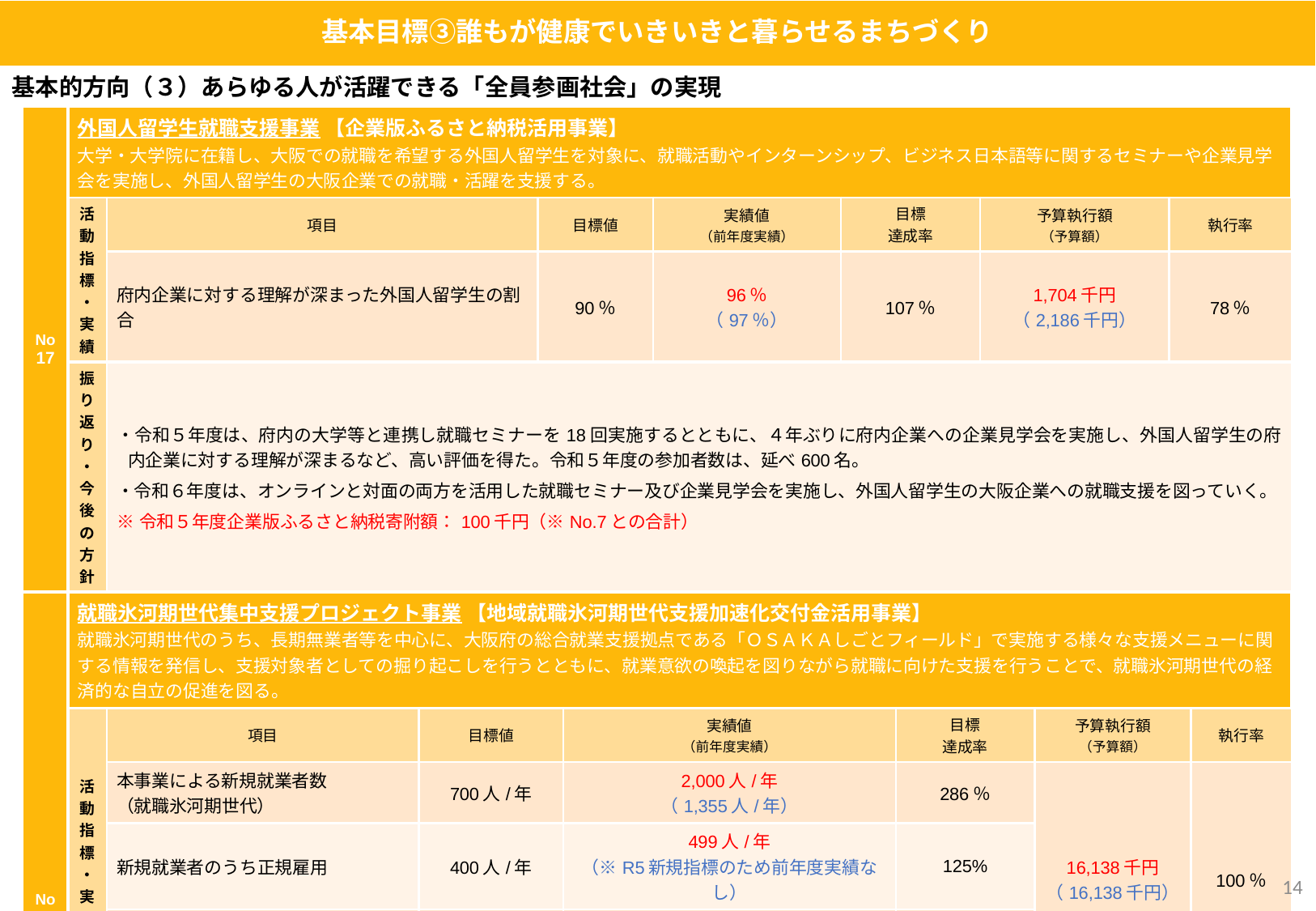

基本目標③誰もが健康でいきいきと暮らせるまちづくり
基本的方向（３）あらゆる人が活躍できる「全員参画社会」の実現
| No17 | 外国人留学生就職支援事業 【企業版ふるさと納税活用事業】 大学・大学院に在籍し、大阪での就職を希望する外国人留学生を対象に、就職活動やインターンシップ、ビジネス日本語等に関するセミナーや企業見学会を実施し、外国人留学生の大阪企業での就職・活躍を支援する。 |  |  |  |  |  |  |  |  |  |  |  |
| --- | --- | --- | --- | --- | --- | --- | --- | --- | --- | --- | --- | --- |
|  | 活動指標・実績 | 項目 |  | 目標値 |  | 実績値 （前年度実績） | 目標 達成率 |  | 予算執行額 （予算額） |  | 執行率 |  |
|  |  | 府内企業に対する理解が深まった外国人留学生の割合 |  | 90％ |  | 96％ （97％） | 107％ |  | 1,704千円 （2,186千円） |  | 78％ |  |
|  | 振り返り・ 今後の方針 | ・令和５年度は、府内の大学等と連携し就職セミナーを18回実施するとともに、４年ぶりに府内企業への企業見学会を実施し、外国人留学生の府内企業に対する理解が深まるなど、高い評価を得た。令和５年度の参加者数は、延べ600名。 ・令和６年度は、オンラインと対面の両方を活用した就職セミナー及び企業見学会を実施し、外国人留学生の大阪企業への就職支援を図っていく。 ※令和５年度企業版ふるさと納税寄附額：100千円（※No.7との合計） |  |  |  |  |  |  |  |  |  |  |
| No 18 | 就職氷河期世代集中支援プロジェクト事業 【地域就職氷河期世代支援加速化交付金活用事業】 就職氷河期世代のうち、長期無業者等を中心に、大阪府の総合就業支援拠点である「ＯＳＡＫＡしごとフィールド」で実施する様々な支援メニューに関する情報を発信し、支援対象者としての掘り起こしを行うとともに、就業意欲の喚起を図りながら就職に向けた支援を行うことで、就職氷河期世代の経済的な自立の促進を図る。 |  |  |  |  |  |  |  |  |  |  |  |
|  | 活動指標・実績 | 項目 | 目標値 |  | 実績値 （前年度実績） |  |  | 目標 達成率 | 予算執行額 （予算額） | 予算執行額 （予算額） | 執行率 | 執行率 |
|  |  | 本事業による新規就業者数 （就職氷河期世代） | 700人/年 |  | 2,000人/年 （1,355人/年） |  |  | 286％ | 16,138千円 （16,138千円） | 16,138千円 （16,138千円） | 100％ | 100％ |
|  |  | 新規就業者のうち正規雇用 | 400人/年 |  | 499人/年 （※R5新規指標のため前年度実績なし） |  |  | 125% |  |  |  |  |
|  |  | 掘り起こしによるOSAKAしごとフィールドの新規登録者数（就職氷河期世代） | 1,460人/年 |  | 3,536人/年 （3,148人/年） |  |  | 242％ |  |  |  |  |
|  | 振り返り・ 今後の方針 | ・令和5年度事業では、令和4年度に引き続き就職氷河期世代に向けた就業意欲喚起セミナー、コミュニケーション能力やPCスキルの向上など就職に向けた短期間研修を実施するとともに、就職氷河期世代の採用に積極的な企業を開拓し、交流会や職場体験・見学を実施。 ・セミナーや研修をWEB配信にするなど求職者が参加しやすい環境を整えたこと、また、大阪労働局及び近畿経済産業局と連携し、合同で就職面接会・企業説明会を開催したことにより、目標に対し実績が上回ったと考えられる。 ・令和6年度は、上記の成果を踏まえ、求職者の掘り起こし手法や研修、マッチングの内容等について、ブラッシュアップを図りつつ、引き続き取組を推進していく。 |  |  |  |  |  |  |  |  |  |  |
14